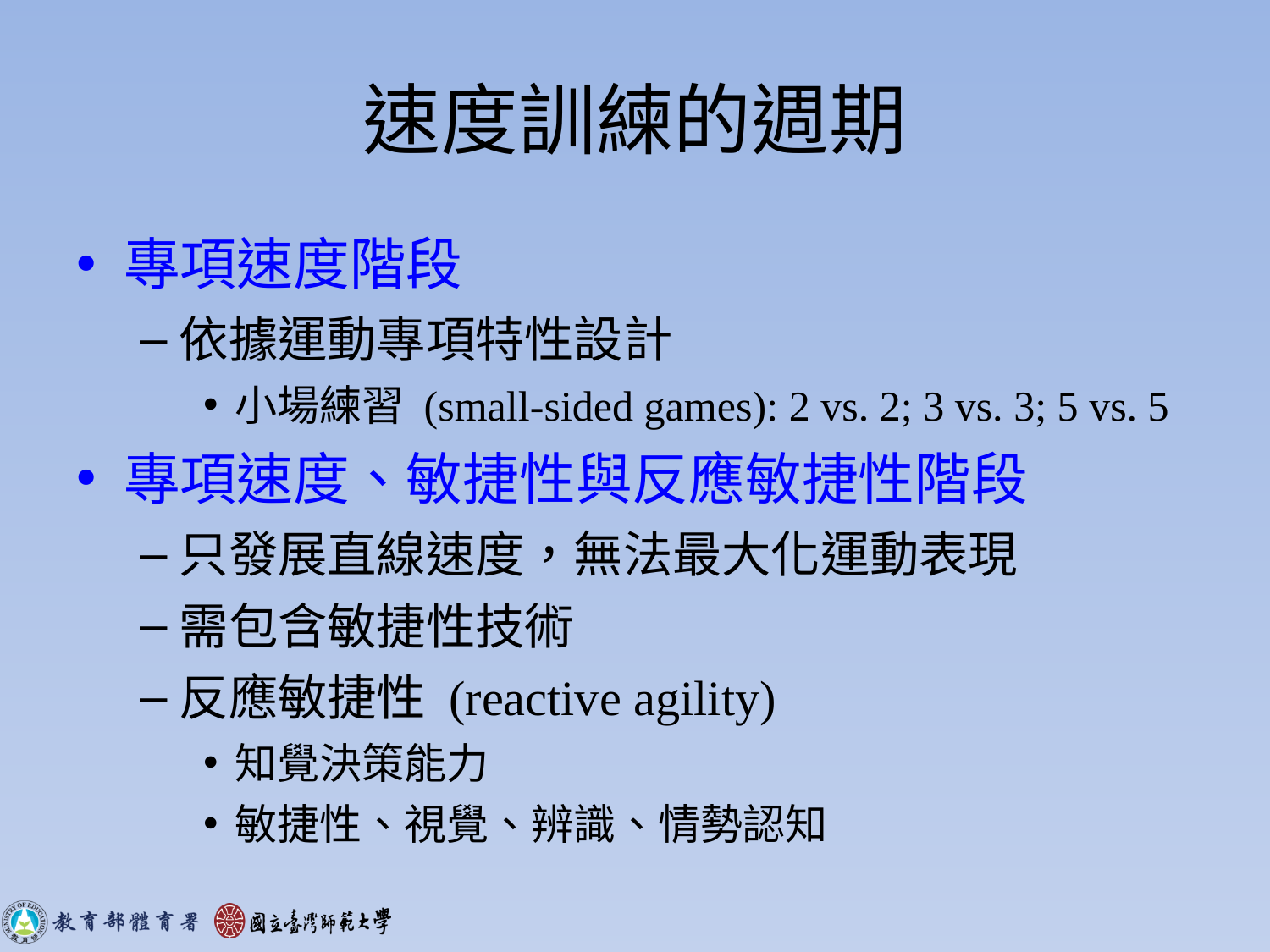

# 速度訓練的週期
專項速度階段
依據運動專項特性設計
小場練習 (small-sided games): 2 vs. 2; 3 vs. 3; 5 vs. 5
專項速度、敏捷性與反應敏捷性階段
只發展直線速度，無法最大化運動表現
需包含敏捷性技術
反應敏捷性 (reactive agility)
知覺決策能力
敏捷性、視覺、辨識、情勢認知